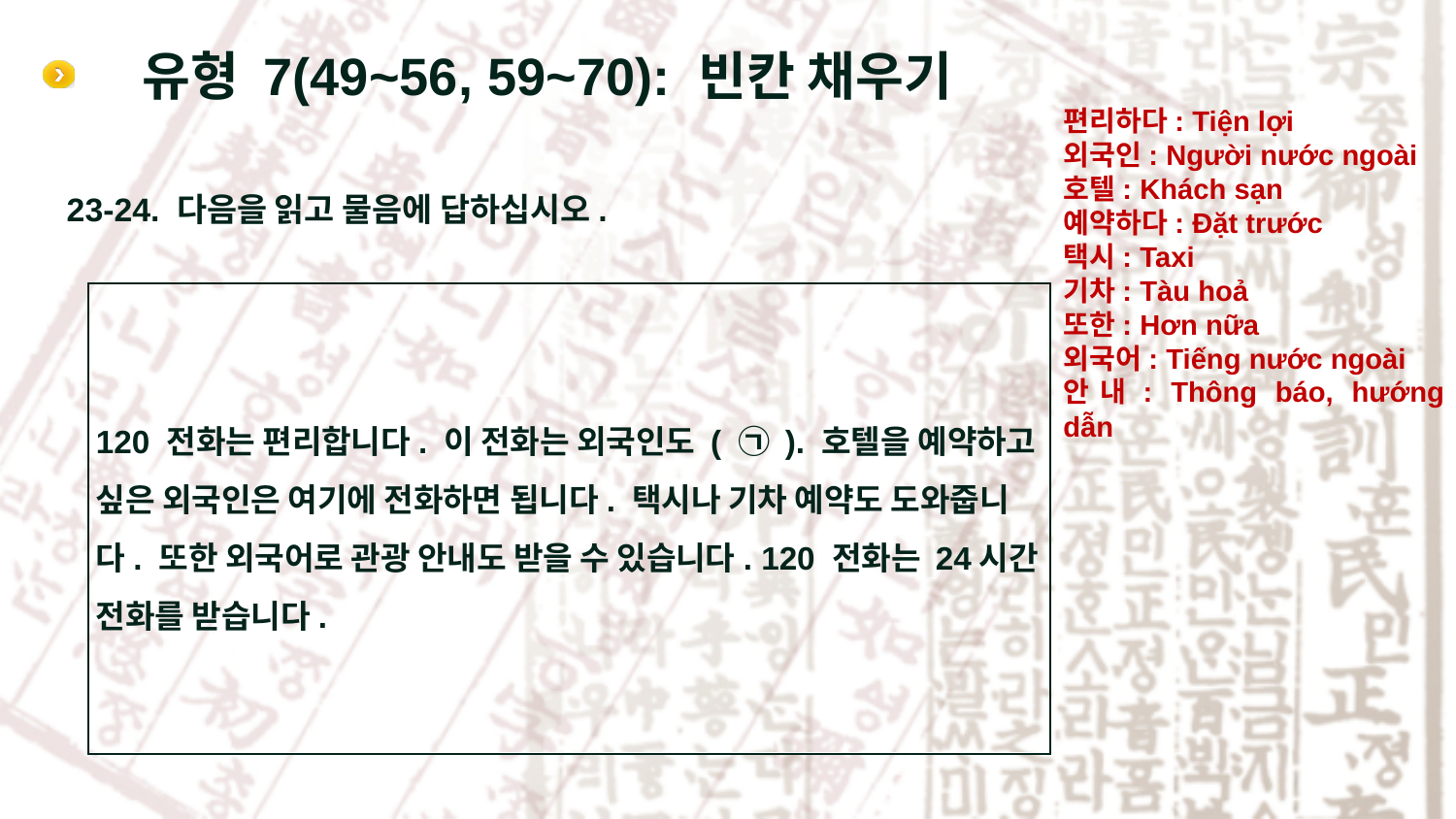

# 유형 7(49~56, 59~70): 빈칸 채우기
편리하다: Tiện lợi
외국인: Người nước ngoài
호텔: Khách sạn
예약하다: Đặt trước
택시: Taxi
기차: Tàu hoả
또한: Hơn nữa
외국어: Tiếng nước ngoài
안내: Thông báo, hướng dẫn
23-24. 다음을 읽고 물음에 답하십시오.
120 전화는 편리합니다. 이 전화는 외국인도 ( ㉠ ). 호텔을 예약하고 싶은 외국인은 여기에 전화하면 됩니다. 택시나 기차 예약도 도와줍니다. 또한 외국어로 관광 안내도 받을 수 있습니다. 120 전화는 24시간 전화를 받습니다.